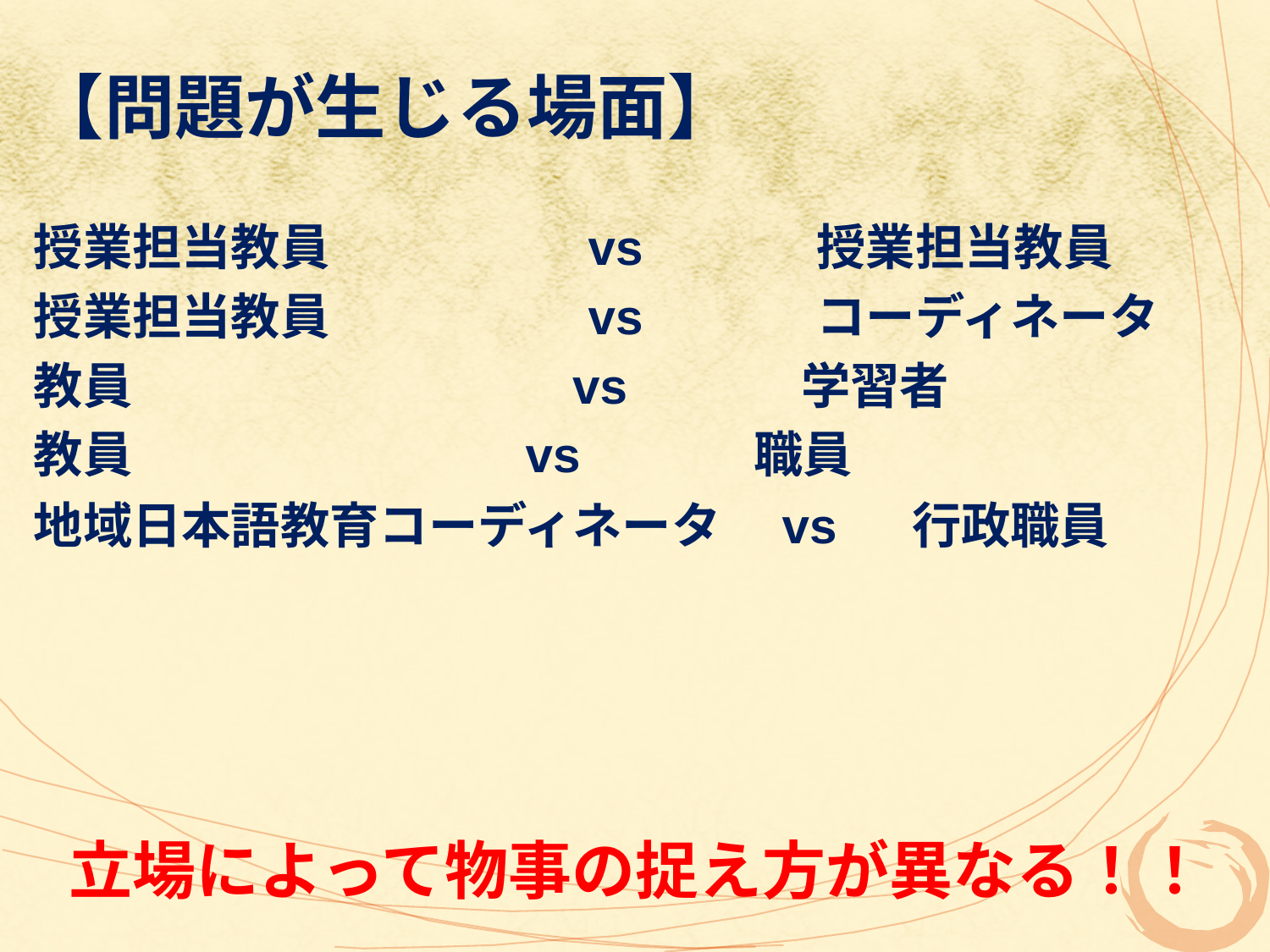

【問題が生じる場面】

授業担当教員　　　　　vs 　　　授業担当教員
授業担当教員　　　　　vs 　　　コーディネータ
教員　  　　　　　　　 vs 　　　学習者
教員　            　　　　vs 　　　職員
地域日本語教育コーディネータ　vs 　行政職員

立場によって物事の捉え方が異なる！！